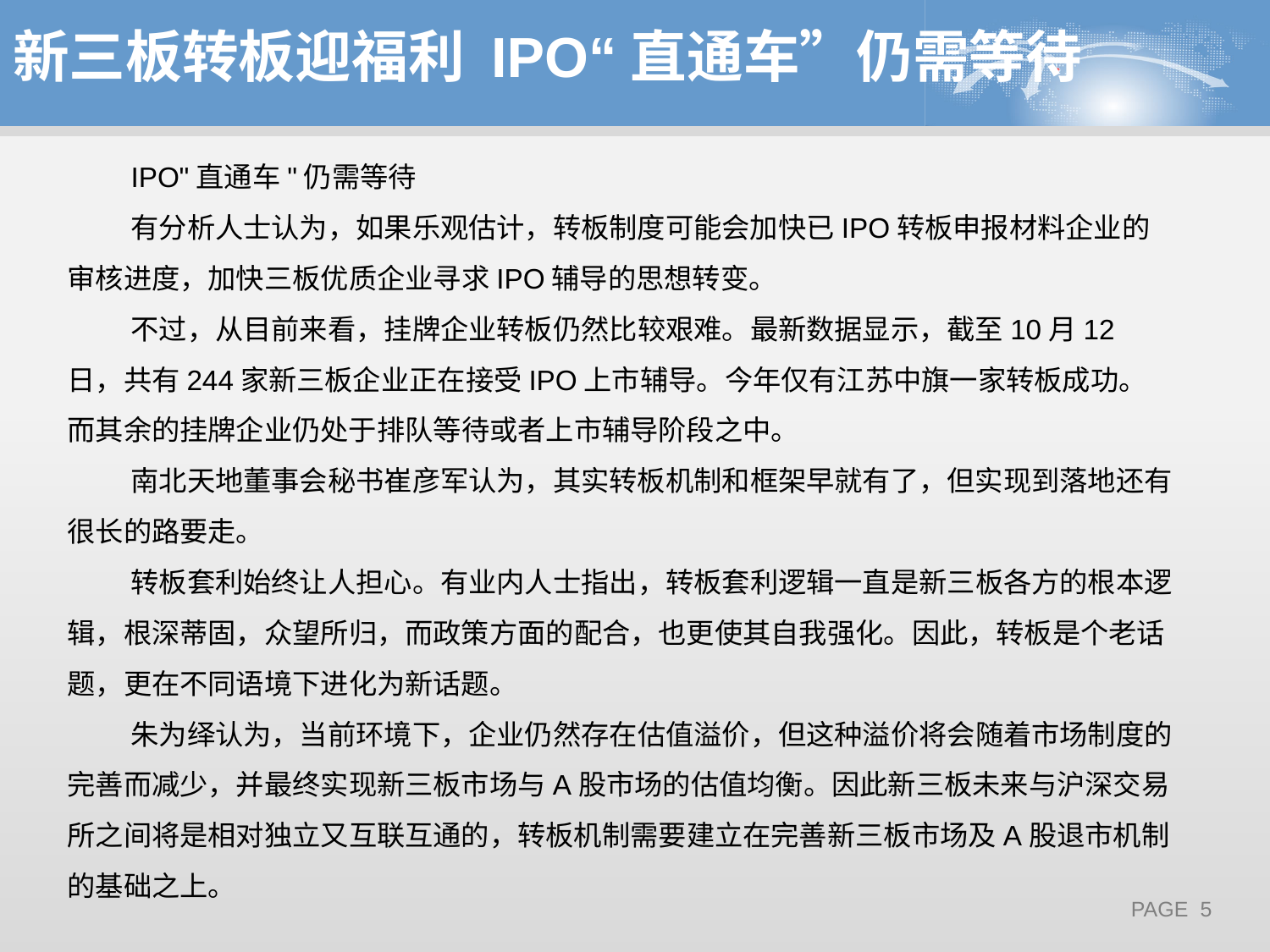

新三板转板迎福利 IPO“直通车”仍需等待
IPO"直通车"仍需等待
有分析人士认为，如果乐观估计，转板制度可能会加快已IPO转板申报材料企业的审核进度，加快三板优质企业寻求IPO辅导的思想转变。
不过，从目前来看，挂牌企业转板仍然比较艰难。最新数据显示，截至10月12日，共有244家新三板企业正在接受IPO上市辅导。今年仅有江苏中旗一家转板成功。而其余的挂牌企业仍处于排队等待或者上市辅导阶段之中。
南北天地董事会秘书崔彦军认为，其实转板机制和框架早就有了，但实现到落地还有很长的路要走。
转板套利始终让人担心。有业内人士指出，转板套利逻辑一直是新三板各方的根本逻辑，根深蒂固，众望所归，而政策方面的配合，也更使其自我强化。因此，转板是个老话题，更在不同语境下进化为新话题。
朱为绎认为，当前环境下，企业仍然存在估值溢价，但这种溢价将会随着市场制度的完善而减少，并最终实现新三板市场与A股市场的估值均衡。因此新三板未来与沪深交易所之间将是相对独立又互联互通的，转板机制需要建立在完善新三板市场及A股退市机制的基础之上。